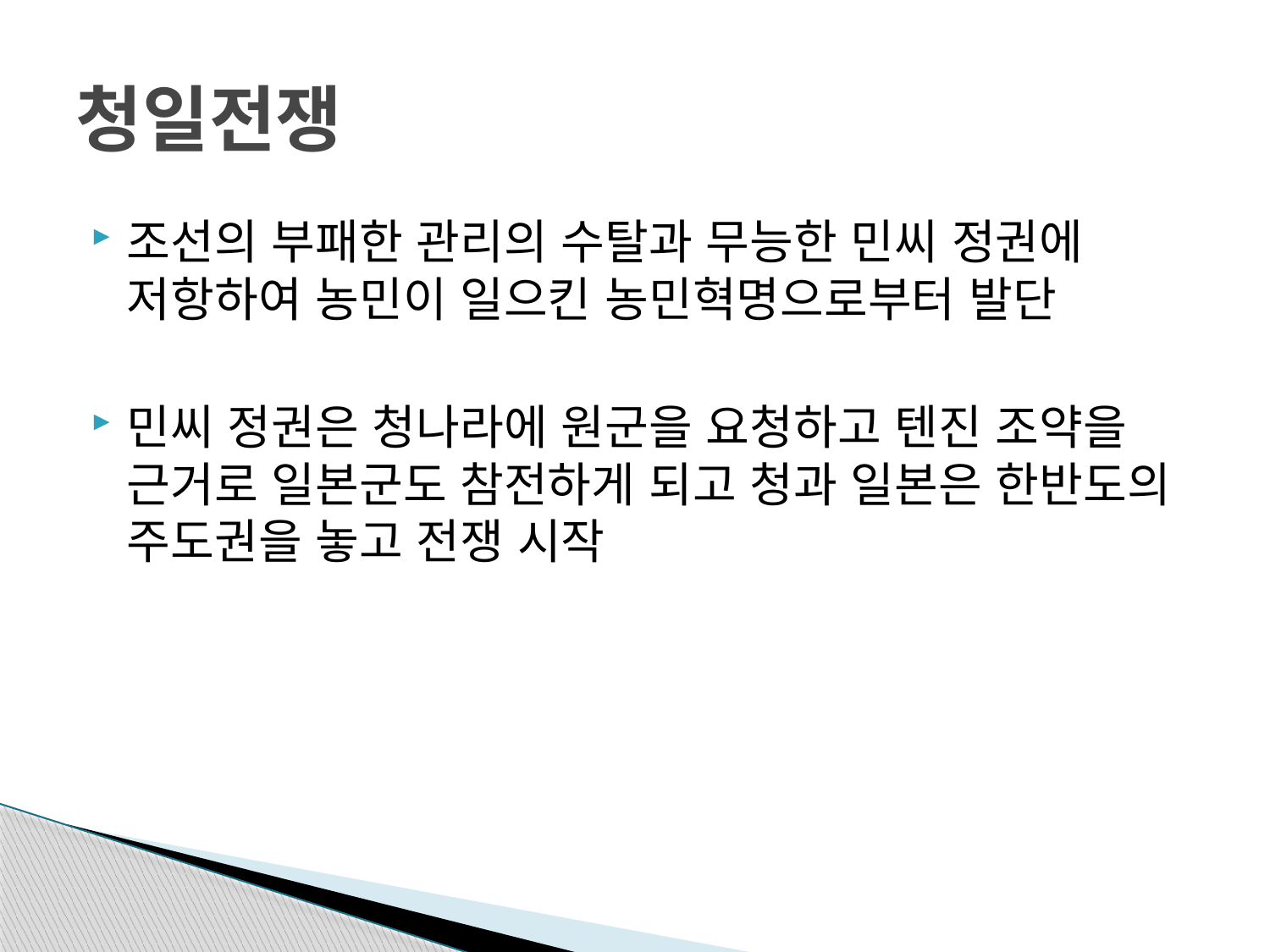

# 청일전쟁
조선의 부패한 관리의 수탈과 무능한 민씨 정권에 저항하여 농민이 일으킨 농민혁명으로부터 발단

민씨 정권은 청나라에 원군을 요청하고 텐진 조약을 근거로 일본군도 참전하게 되고 청과 일본은 한반도의 주도권을 놓고 전쟁 시작